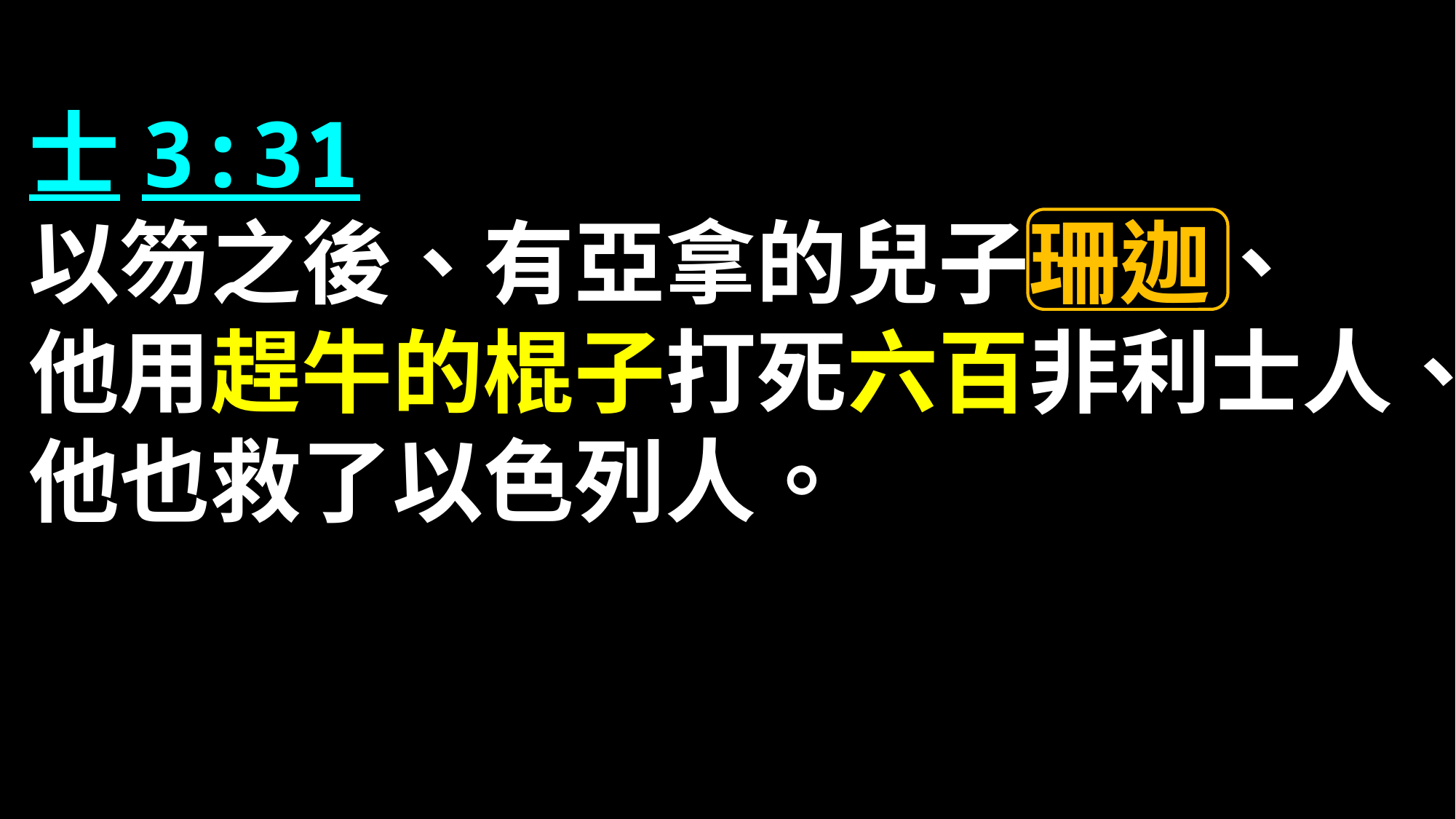

士3:31
以笏之後、有亞拿的兒子珊迦、
他用趕牛的棍子打死六百非利士人、他也救了以色列人。